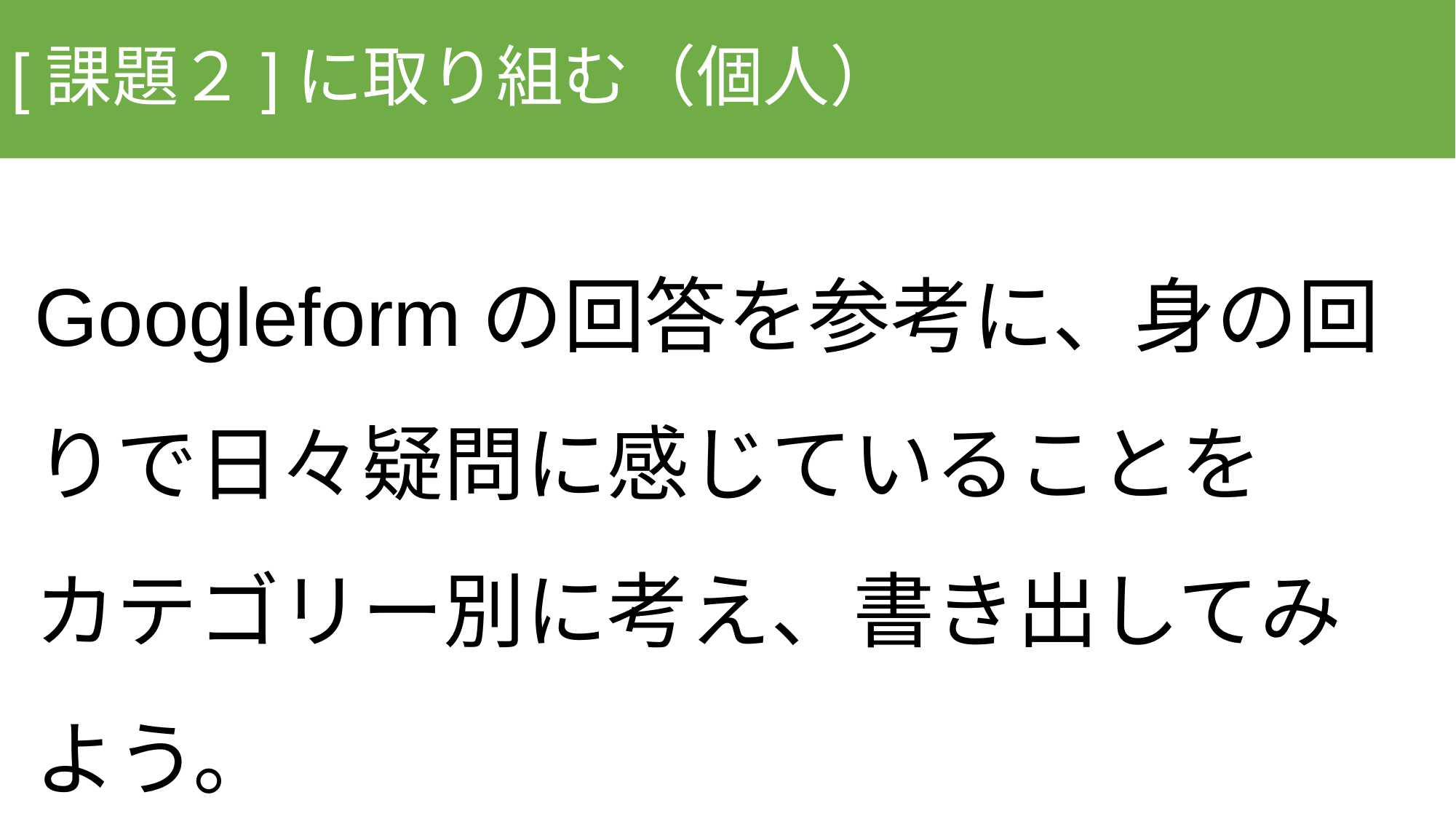

# [課題２]に取り組む（個人）
Googleformの回答を参考に、身の回りで日々疑問に感じていることを
カテゴリー別に考え、書き出してみよう。